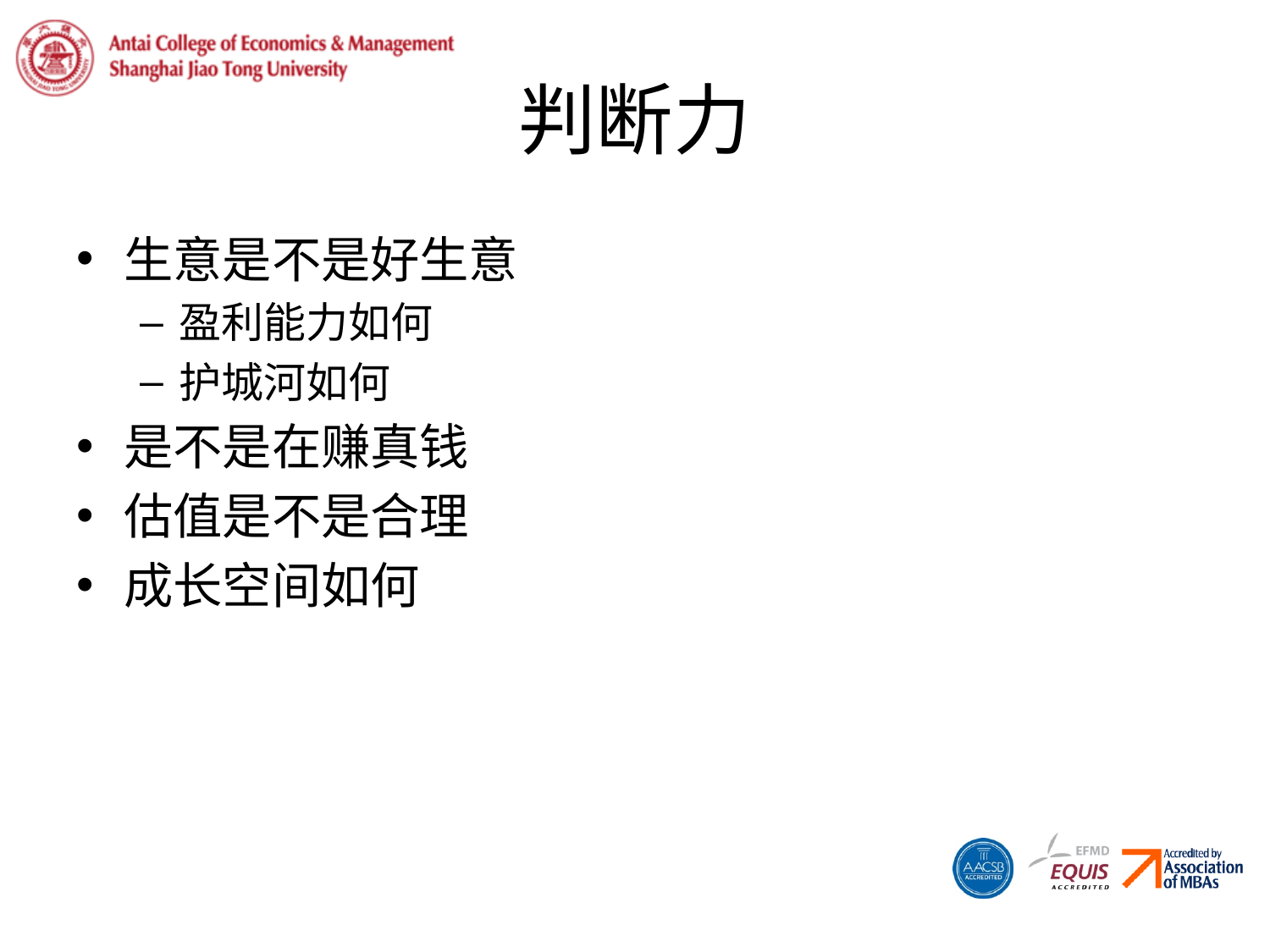

# 判断力
生意是不是好生意
盈利能力如何
护城河如何
是不是在赚真钱
估值是不是合理
成长空间如何